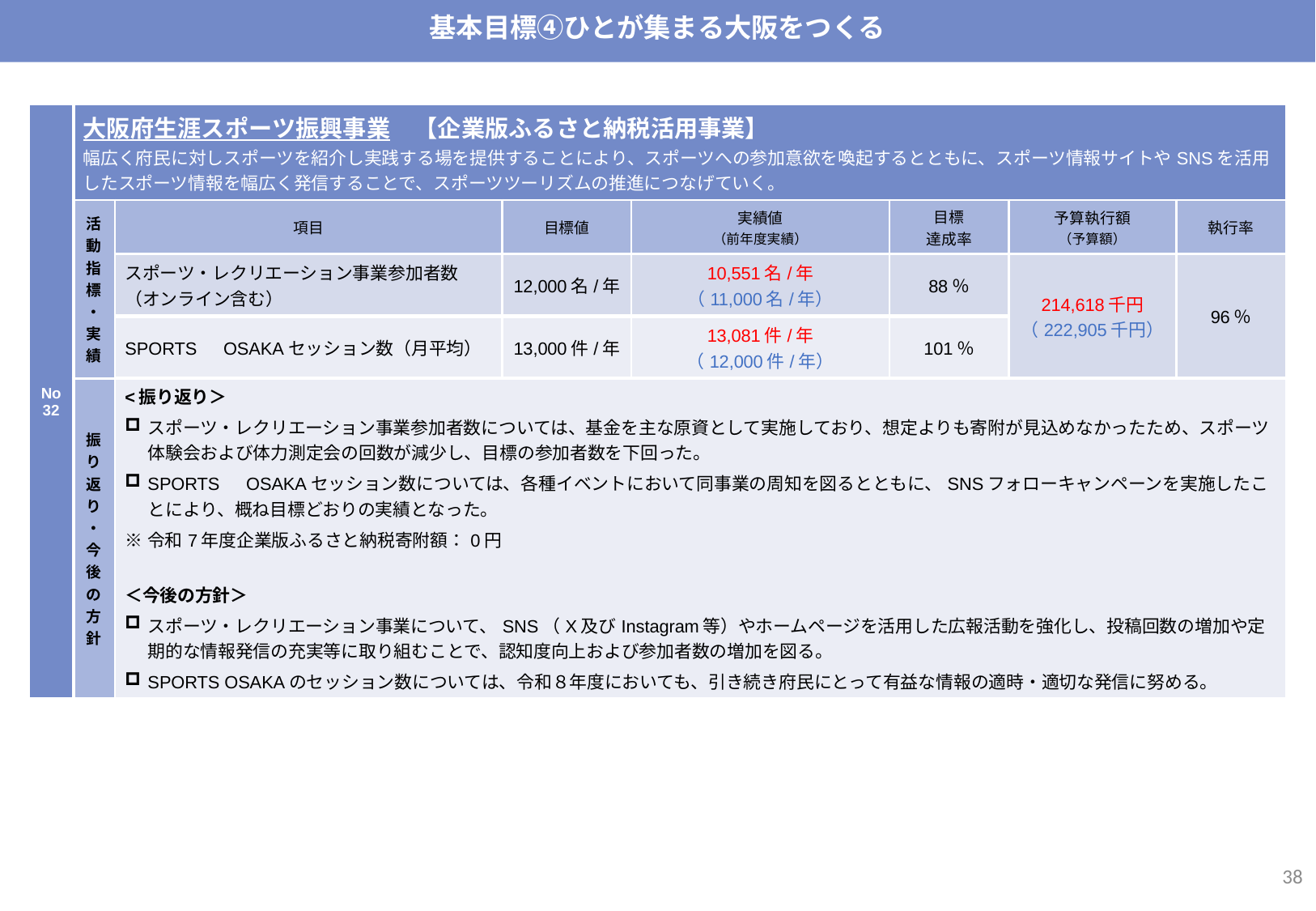

基本目標④ひとが集まる大阪をつくる
| No32 | 大阪府生涯スポーツ振興事業　【企業版ふるさと納税活用事業】 幅広く府民に対しスポーツを紹介し実践する場を提供することにより、スポーツへの参加意欲を喚起するとともに、スポーツ情報サイトやSNSを活用したスポーツ情報を幅広く発信することで、スポーツツーリズムの推進につなげていく。 |  |  |  |  |  |  |
| --- | --- | --- | --- | --- | --- | --- | --- |
|  | 活動指標・実績 | 項目 | 目標値 | 実績値 （前年度実績） | 目標 達成率 | 予算執行額 （予算額） | 執行率 |
|  |  | スポーツ・レクリエーション事業参加者数（オンライン含む） | 12,000名/年 | 10,551名/年 （11,000名/年） | 88％ | 214,618千円 （222,905千円） | 96％ |
|  |  | SPORTS　OSAKAセッション数（月平均） | 13,000件/年 | 13,081件/年 （12,000件/年） | 101％ |  |  |
|  | 振り返り・今後の方針 | <振り返り＞ スポーツ・レクリエーション事業参加者数については、基金を主な原資として実施しており、想定よりも寄附が見込めなかったため、スポーツ体験会および体力測定会の回数が減少し、目標の参加者数を下回った。 SPORTS　OSAKAセッション数については、各種イベントにおいて同事業の周知を図るとともに、SNSフォローキャンペーンを実施したことにより、概ね目標どおりの実績となった。 ※令和7年度企業版ふるさと納税寄附額：0円 ＜今後の方針＞ スポーツ・レクリエーション事業について、SNS（X及びInstagram等）やホームページを活用した広報活動を強化し、投稿回数の増加や定期的な情報発信の充実等に取り組むことで、認知度向上および参加者数の増加を図る。 SPORTS OSAKAのセッション数については、令和８年度においても、引き続き府民にとって有益な情報の適時・適切な発信に努める。 |  |  |  |  |  |
38